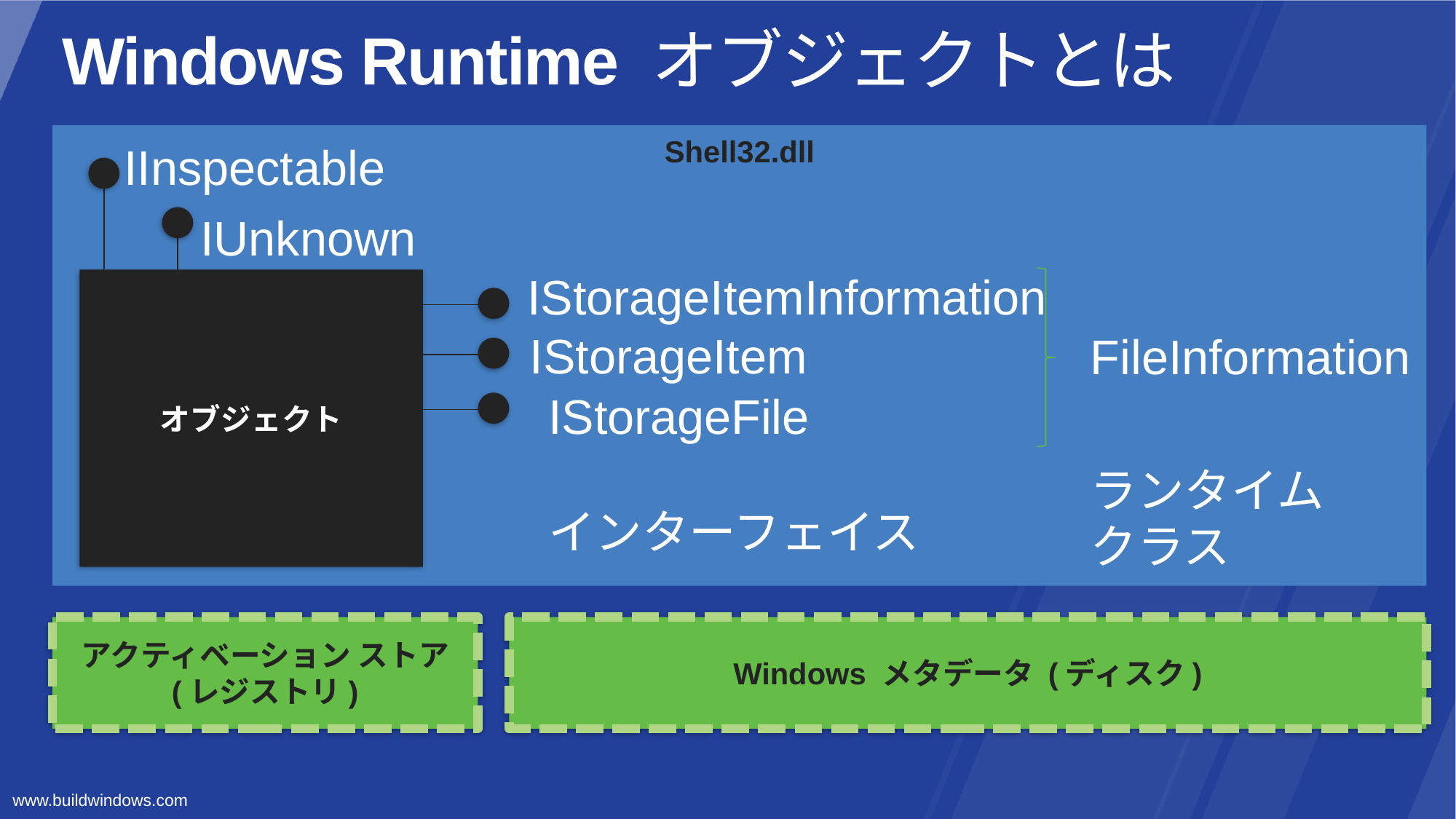

# Windows Runtime オブジェクトとは
Shell32.dll
IInspectable

IUnknown
IStorageItemInformation

オブジェクト

IStorageItem
FileInformation

ランタイム
クラス

IStorageFile

インターフェイス

Windows メタデータ (ディスク)
アクティベーション ストア (レジストリ)